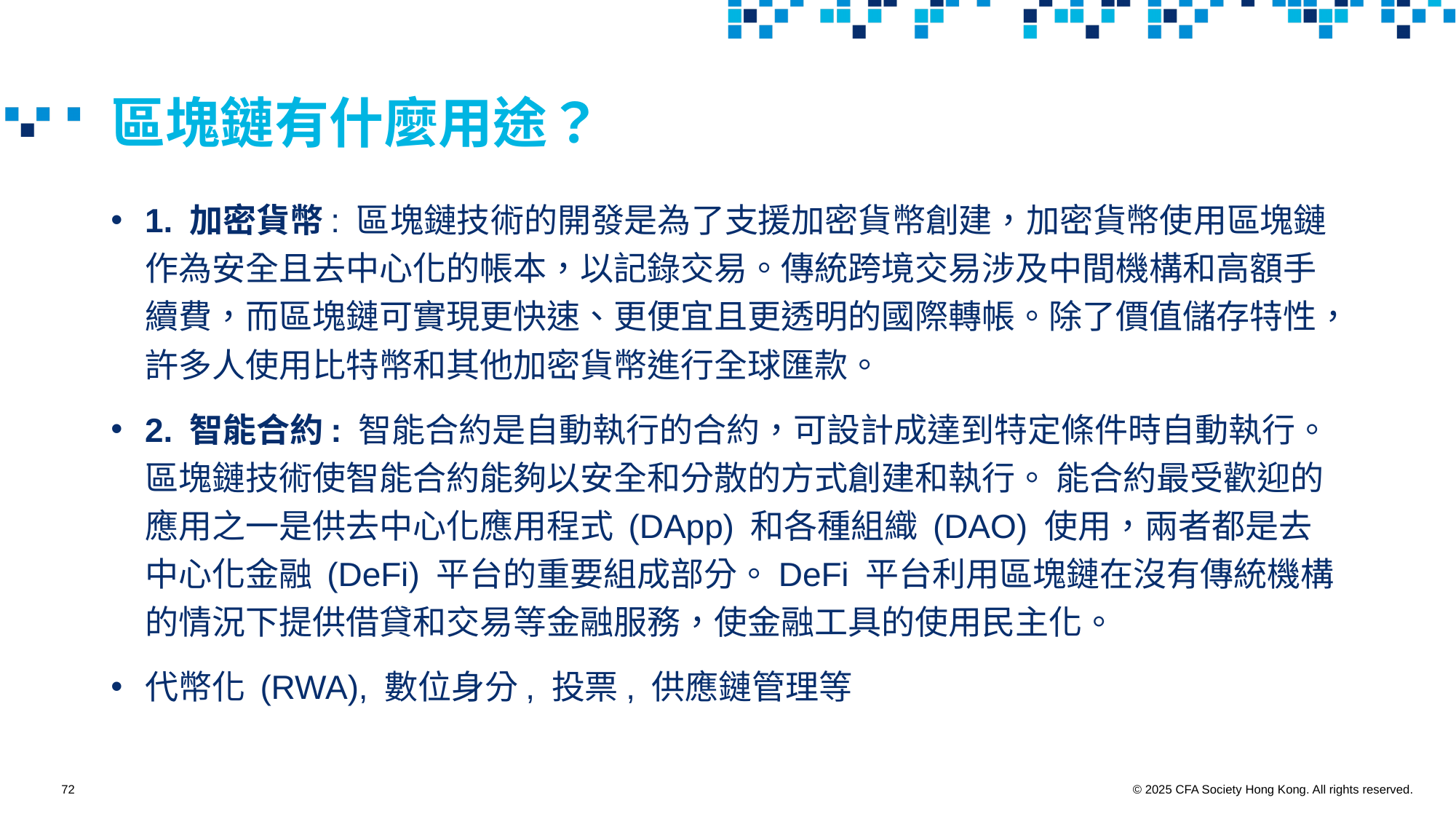

# 區塊鏈有什麼用途？
1. 加密貨幣: 區塊鏈技術的開發是為了支援加密貨幣創建，加密貨幣使用區塊鏈作為安全且去中心化的帳本，以記錄交易。傳統跨境交易涉及中間機構和高額手續費，而區塊鏈可實現更快速、更便宜且更透明的國際轉帳。除了價值儲存特性，許多人使用比特幣和其他加密貨幣進行全球匯款。
2. 智能合約: 智能合約是自動執行的合約，可設計成達到特定條件時自動執行。區塊鏈技術使智能合約能夠以安全和分散的方式創建和執行。 能合約最受歡迎的應用之一是供去中心化應用程式 (DApp) 和各種組織 (DAO) 使用，兩者都是去中心化金融 (DeFi) 平台的重要組成部分。DeFi 平台利用區塊鏈在沒有傳統機構的情況下提供借貸和交易等金融服務，使金融工具的使用民主化。
代幣化 (RWA), 數位身分, 投票, 供應鏈管理等
72
© 2025 CFA Society Hong Kong. All rights reserved.